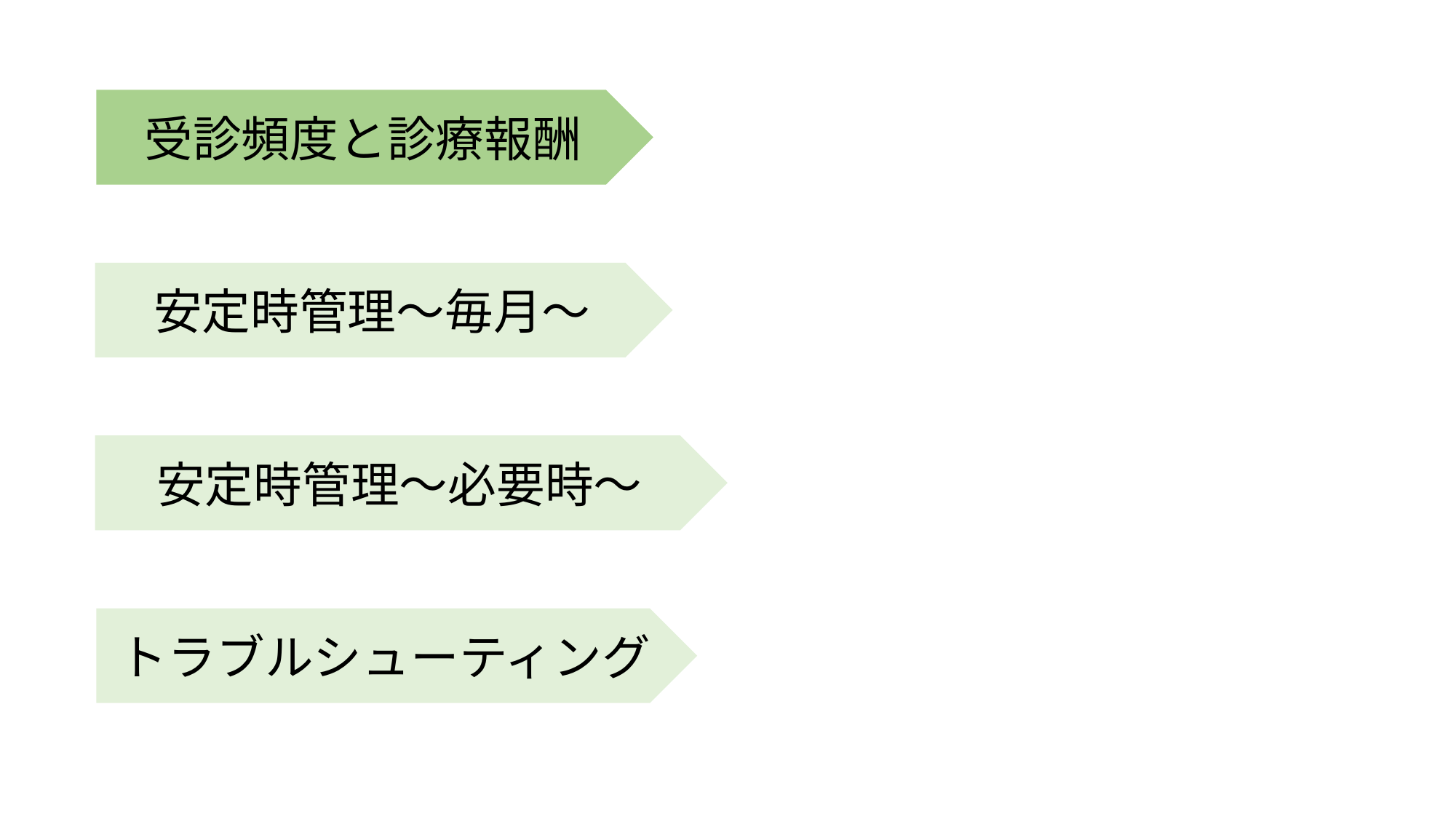

受診頻度と診療報酬
安定時管理〜毎月〜
安定時管理〜必要時〜
トラブルシューティング